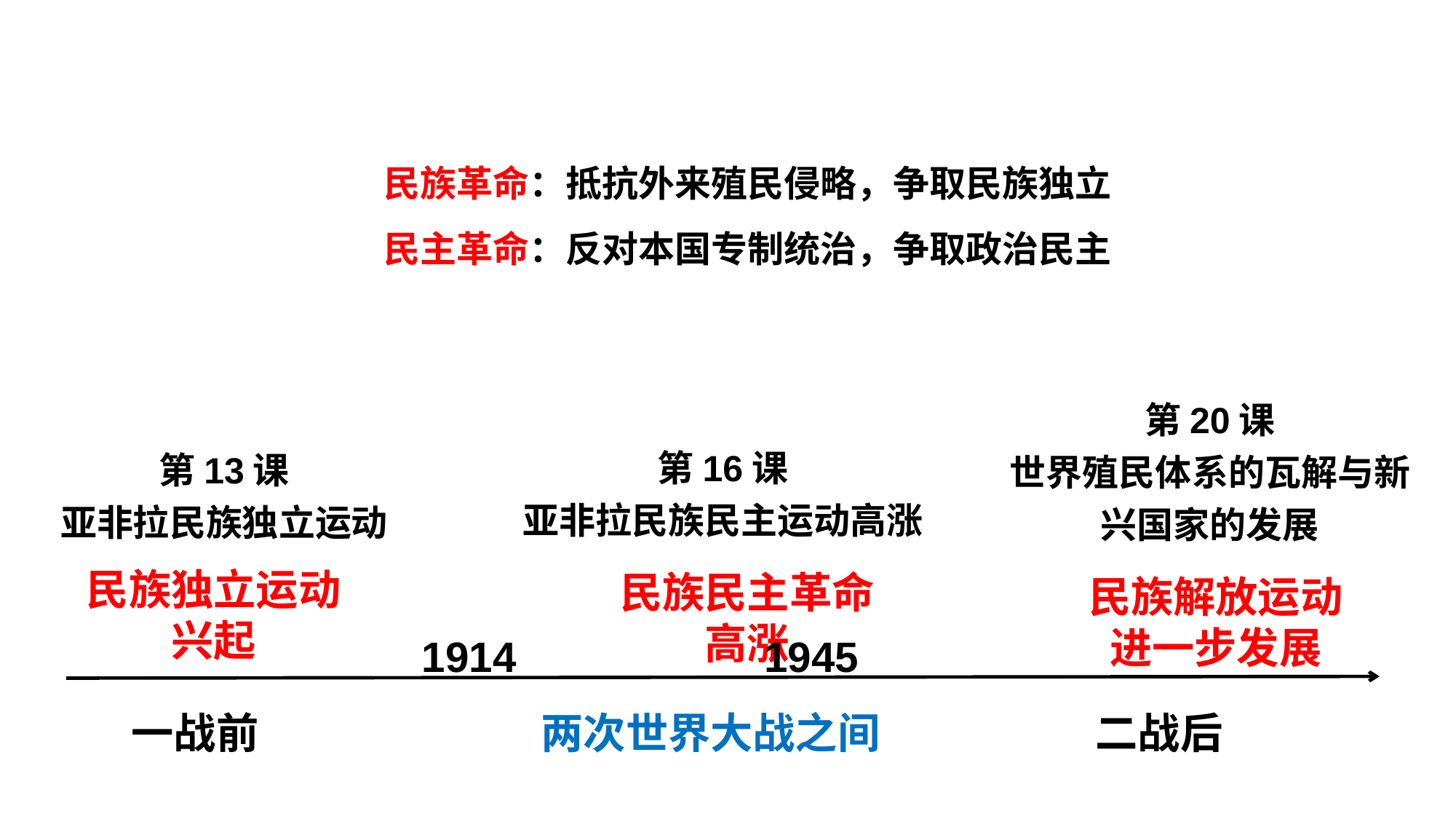

民族革命：抵抗外来殖民侵略，争取民族独立
民主革命：反对本国专制统治，争取政治民主
第20课
世界殖民体系的瓦解与新兴国家的发展
第16课
亚非拉民族民主运动高涨
第13课
亚非拉民族独立运动
民族独立运动兴起
民族民主革命高涨
民族解放运动进一步发展
1914                     1945
一战前
两次世界大战之间
二战后